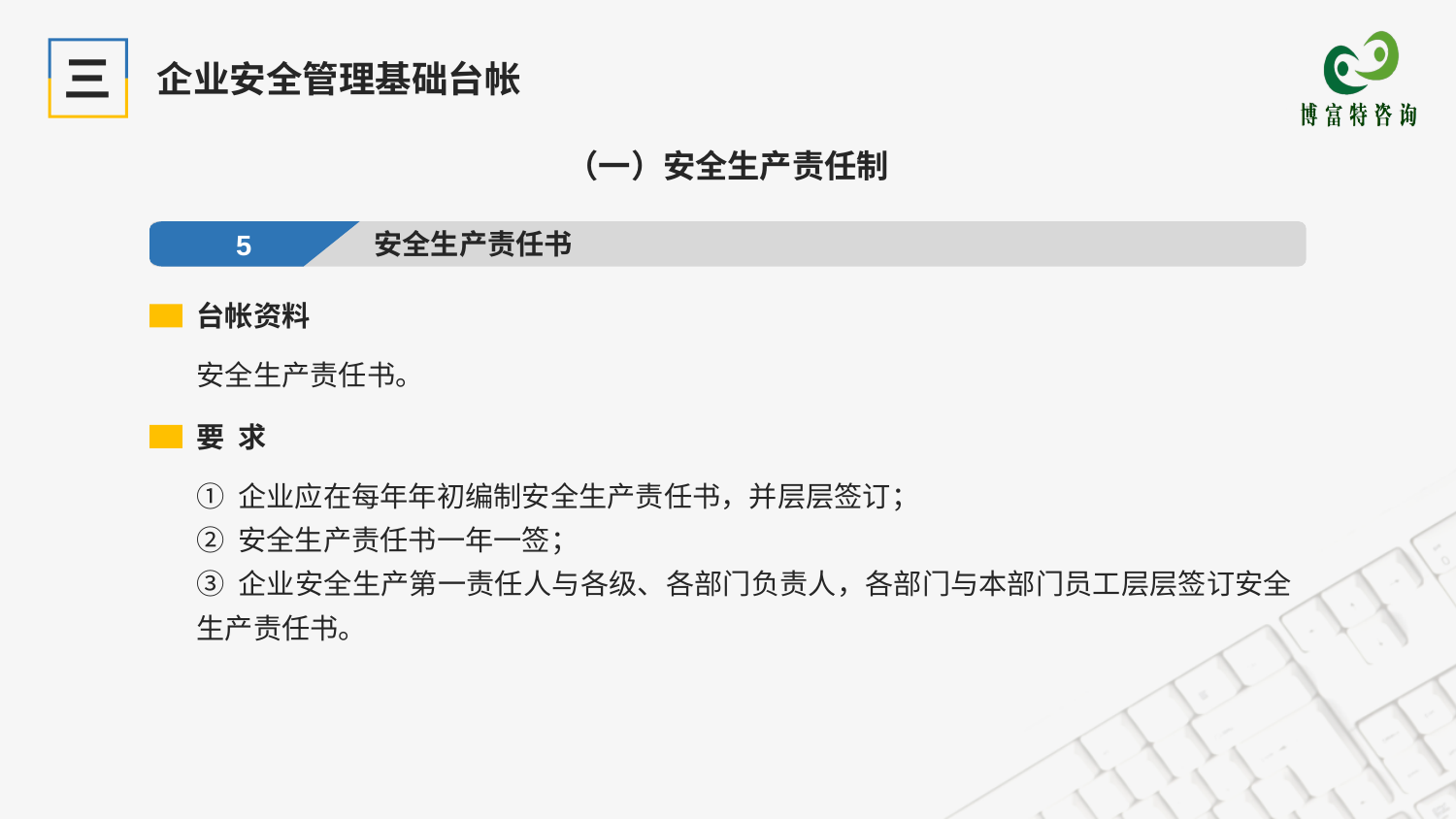

三
企业安全管理基础台帐
（一）安全生产责任制
安全生产责任书
5

台帐资料
安全生产责任书。
要  求

① 企业应在每年年初编制安全生产责任书，并层层签订；
② 安全生产责任书一年一签；
③ 企业安全生产第一责任人与各级、各部门负责人，各部门与本部门员工层层签订安全生产责任书。